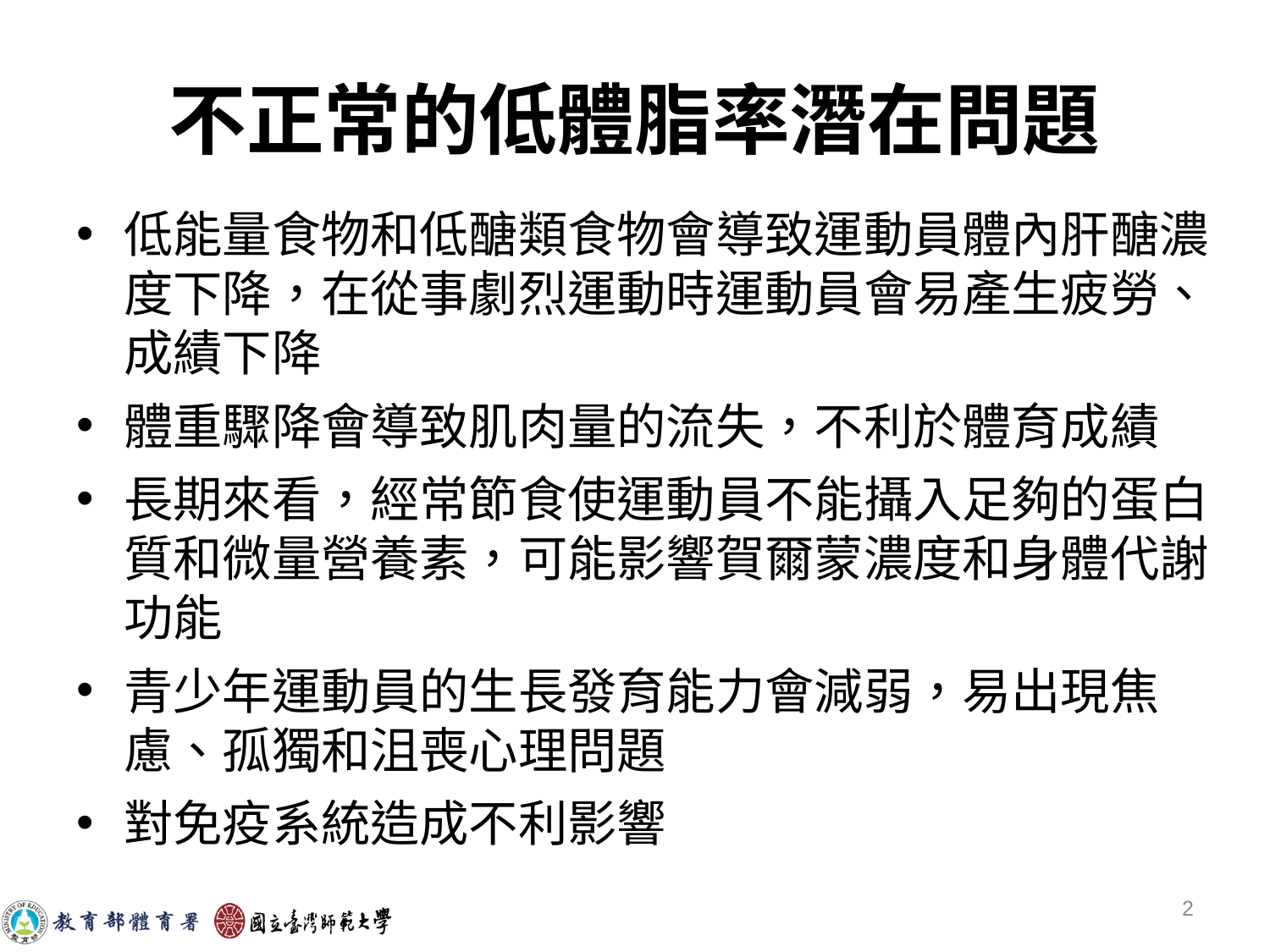

# 不正常的低體脂率潛在問題
低能量食物和低醣類食物會導致運動員體內肝醣濃度下降，在從事劇烈運動時運動員會易產生疲勞、成績下降
體重驟降會導致肌肉量的流失，不利於體育成績
長期來看，經常節食使運動員不能攝入足夠的蛋白質和微量營養素，可能影響賀爾蒙濃度和身體代謝功能
青少年運動員的生長發育能力會減弱，易出現焦慮、孤獨和沮喪心理問題
對免疫系統造成不利影響

2